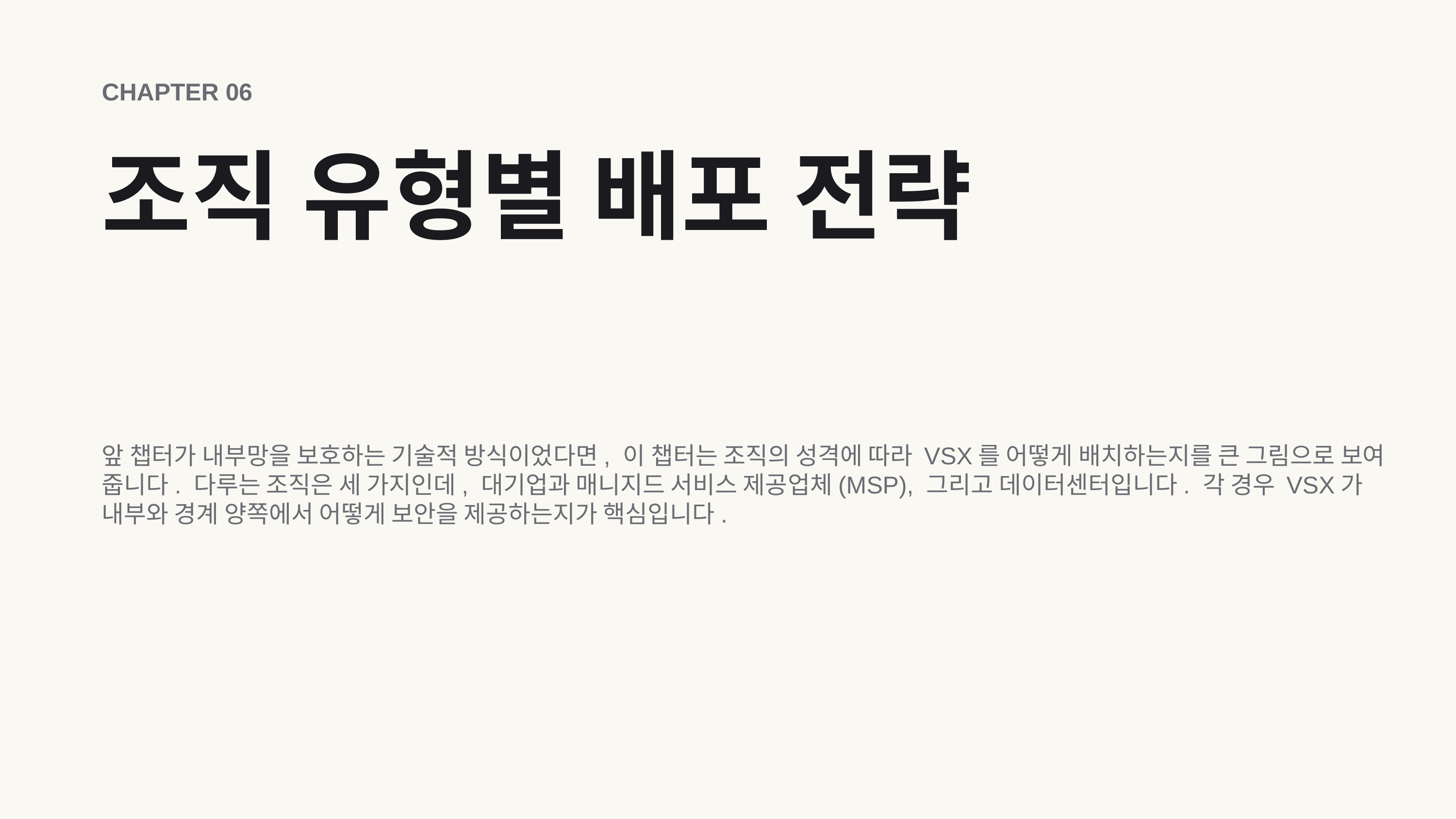

CHAPTER 06
조직 유형별 배포 전략
앞 챕터가 내부망을 보호하는 기술적 방식이었다면, 이 챕터는 조직의 성격에 따라 VSX를 어떻게 배치하는지를 큰 그림으로 보여 줍니다. 다루는 조직은 세 가지인데, 대기업과 매니지드 서비스 제공업체(MSP), 그리고 데이터센터입니다. 각 경우 VSX가 내부와 경계 양쪽에서 어떻게 보안을 제공하는지가 핵심입니다.